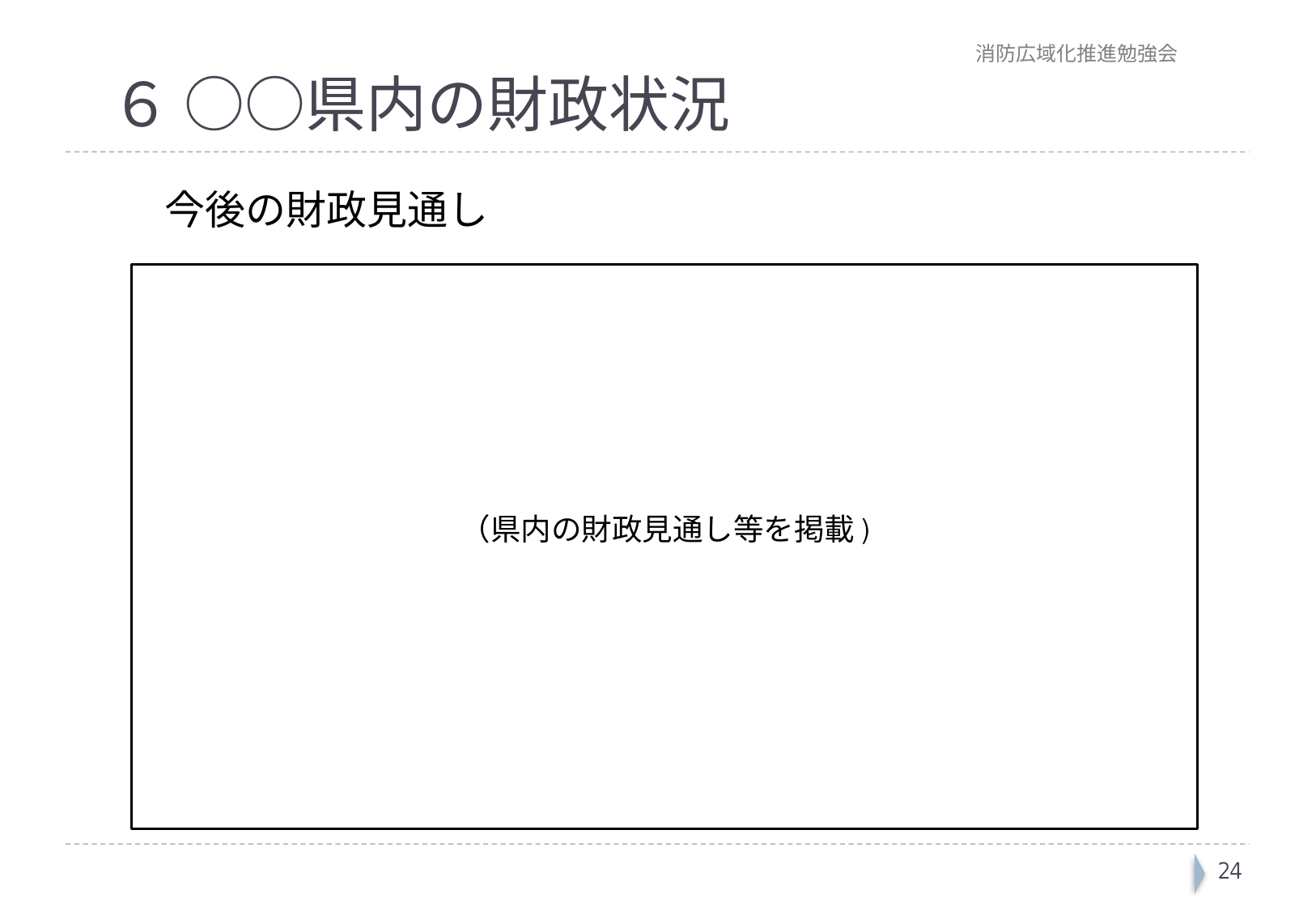

消防広域化推進勉強会
# ６ ○○県内の財政状況
今後の財政見通し

（県内の財政見通し等を掲載)

24